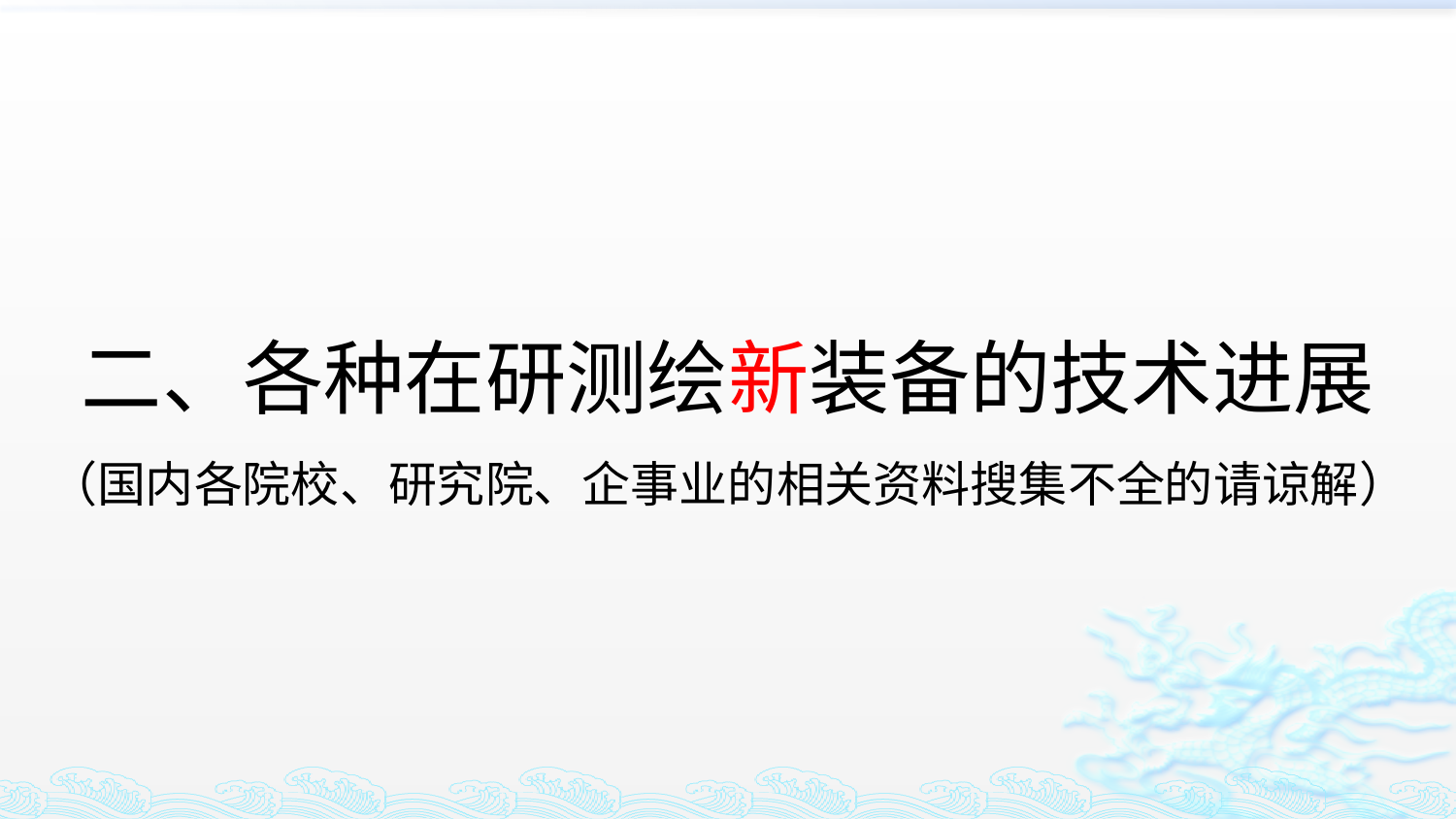

二、各种在研测绘新装备的技术进展
（国内各院校、研究院、企事业的相关资料搜集不全的请谅解）